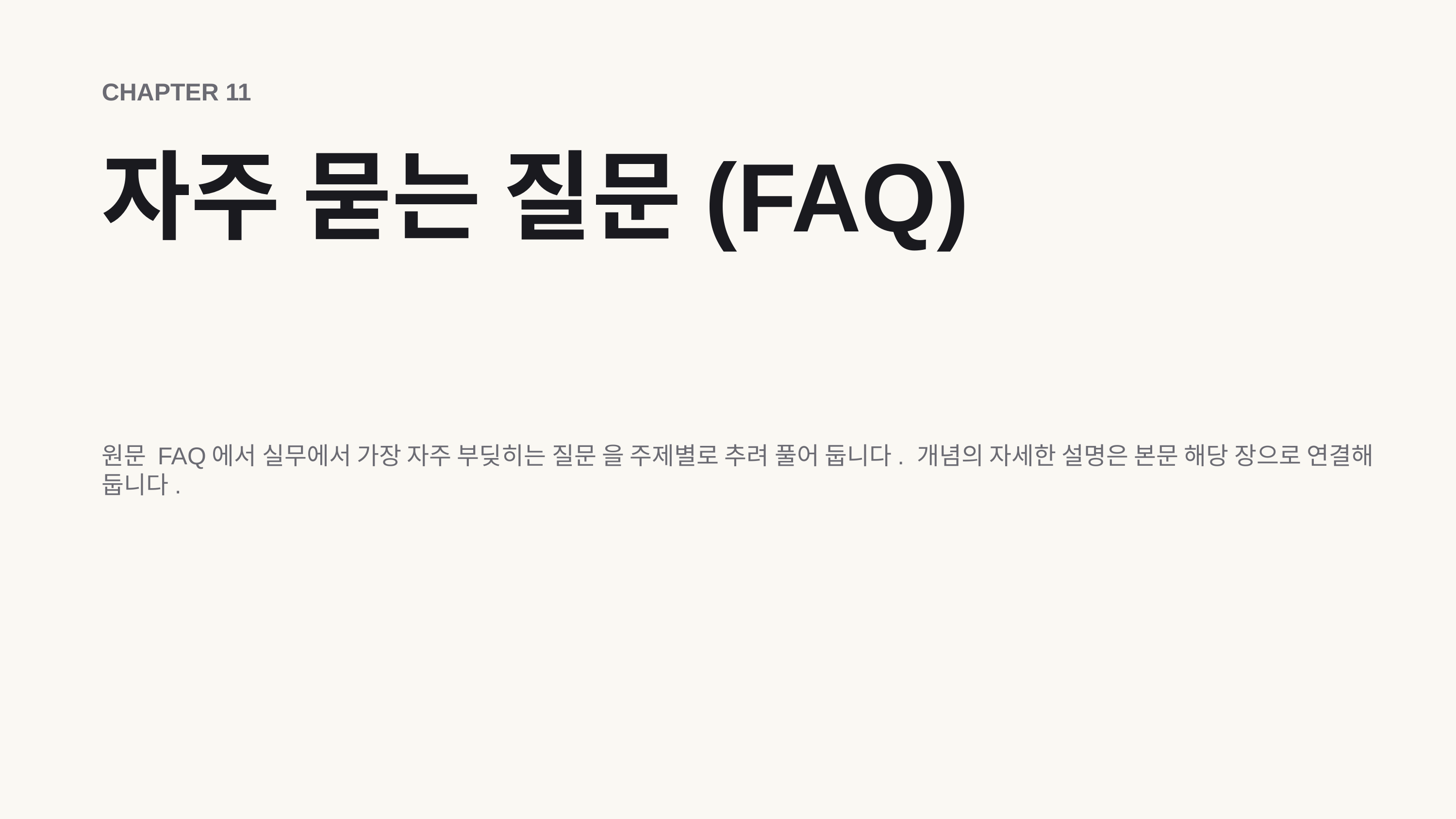

CHAPTER 11
자주 묻는 질문(FAQ)
원문 FAQ에서 실무에서 가장 자주 부딪히는 질문 을 주제별로 추려 풀어 둡니다. 개념의 자세한 설명은 본문 해당 장으로 연결해 둡니다.